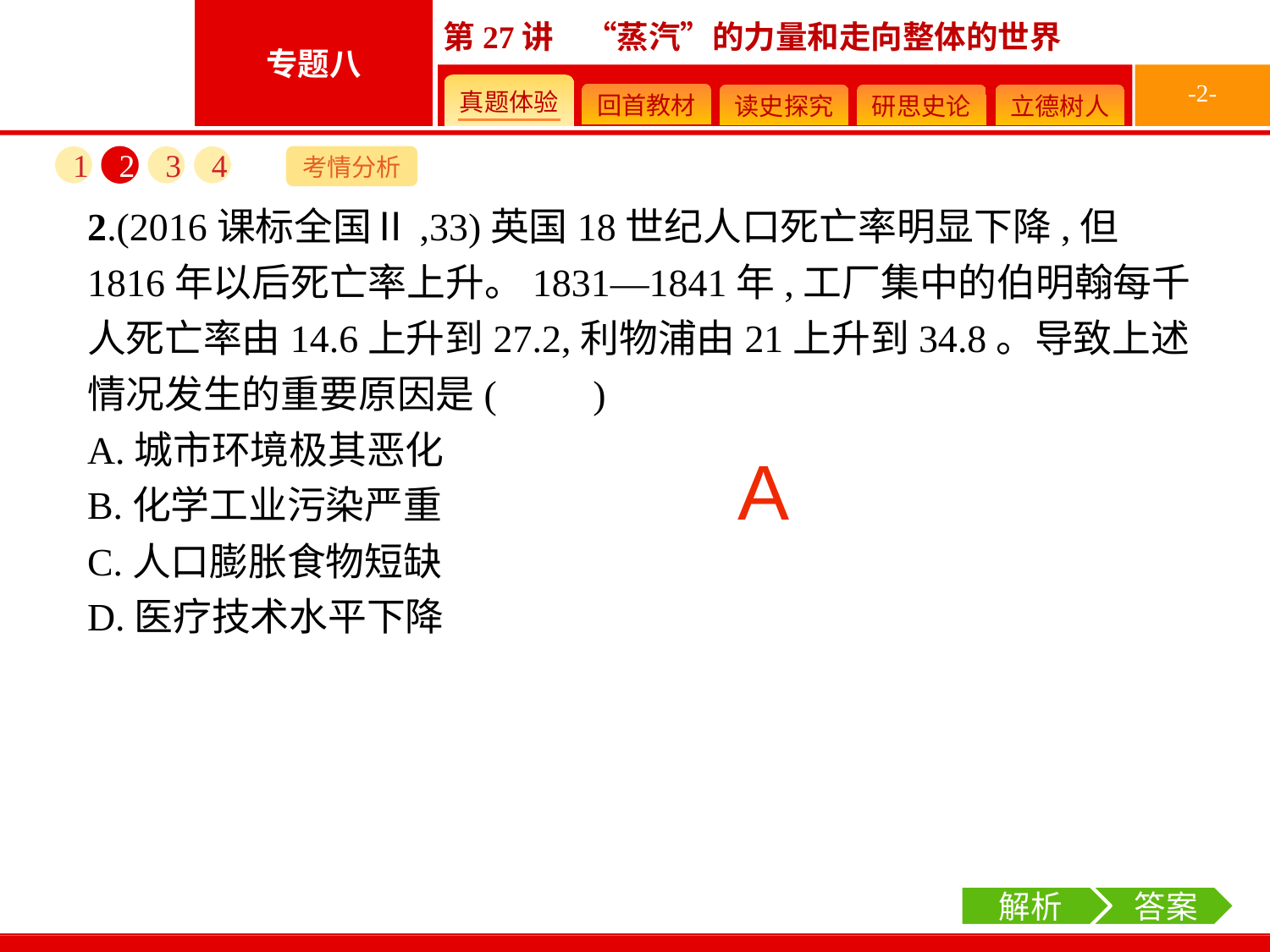

-2-
1
2
3
4
考情分析
2.(2016课标全国Ⅱ,33)英国18世纪人口死亡率明显下降,但1816年以后死亡率上升。1831—1841年,工厂集中的伯明翰每千人死亡率由14.6上升到27.2,利物浦由21上升到34.8。导致上述情况发生的重要原因是(　　)
A.城市环境极其恶化
B.化学工业污染严重
C.人口膨胀食物短缺
D.医疗技术水平下降
A
解析
  答案